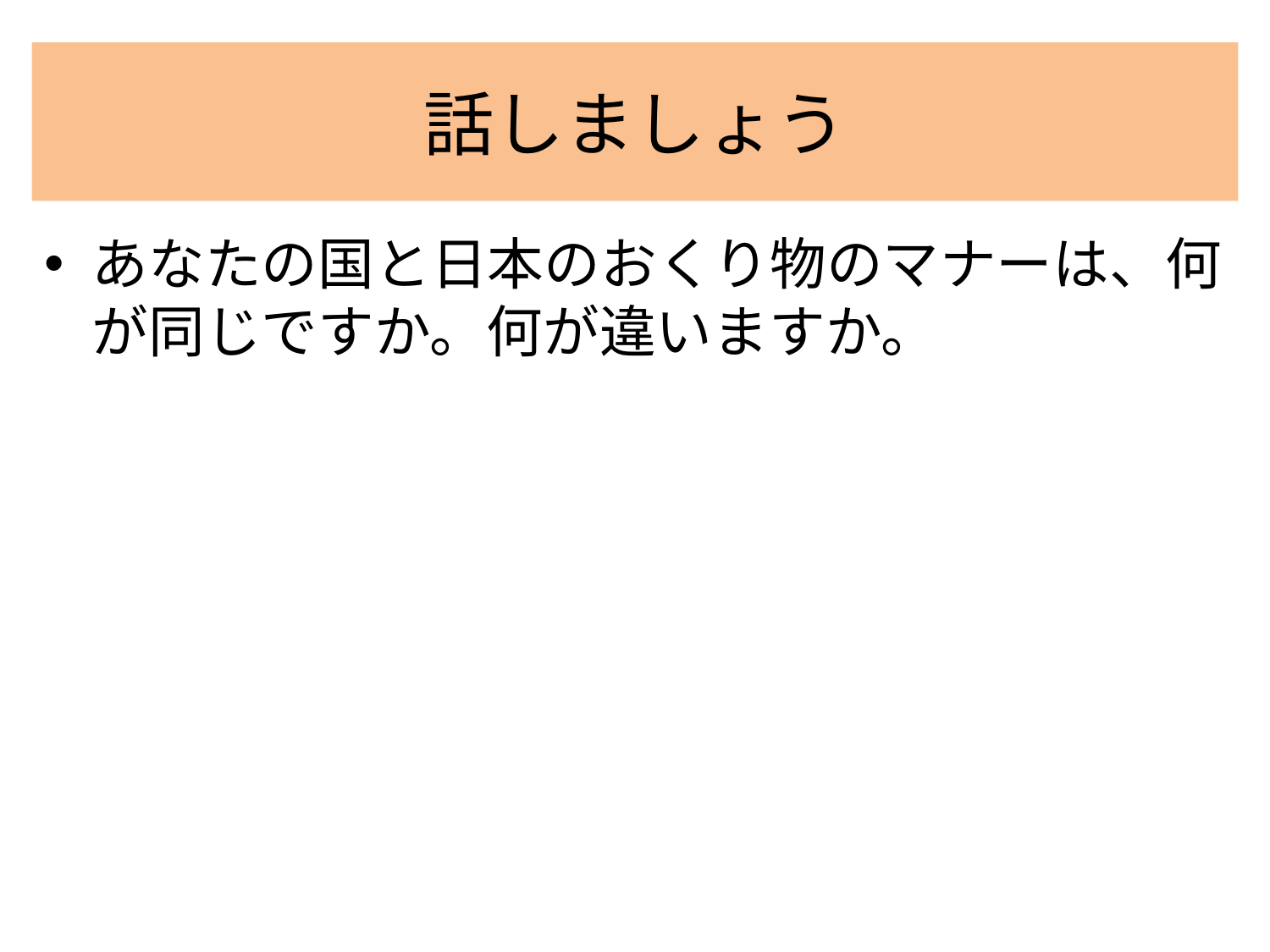

# 話しましょう
あなたの国と日本のおくり物のマナーは、何が同じですか。何が違いますか。